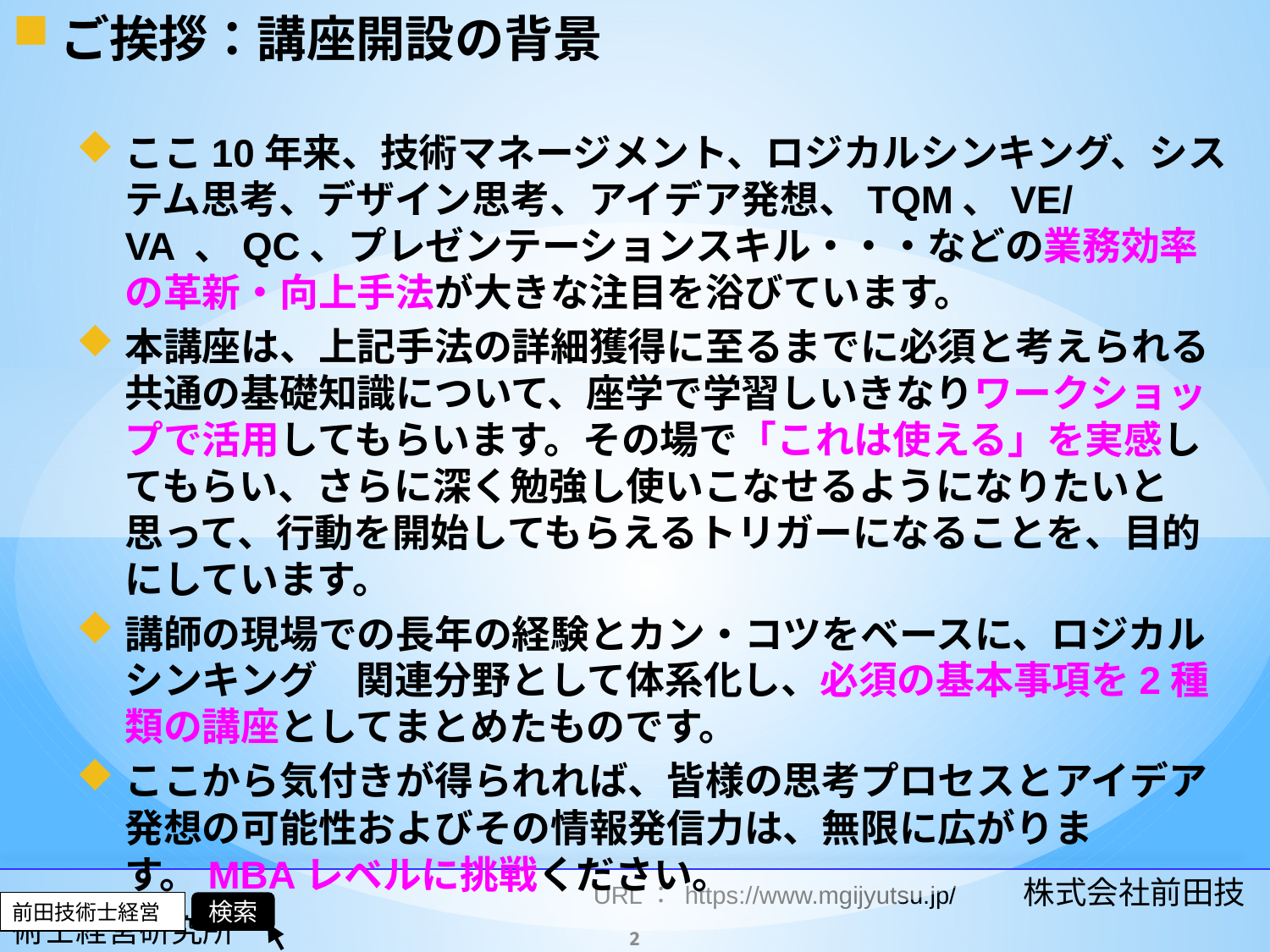

ご挨拶：講座開設の背景

ここ10年来、技術マネージメント、ロジカルシンキング、システム思考、デザイン思考、アイデア発想、TQM、VE/VA 、QC、プレゼンテーションスキル・・・などの業務効率の革新・向上手法が大きな注目を浴びています。
本講座は、上記手法の詳細獲得に至るまでに必須と考えられる共通の基礎知識について、座学で学習しいきなりワークショップで活用してもらいます。その場で「これは使える」を実感してもらい、さらに深く勉強し使いこなせるようになりたいと思って、行動を開始してもらえるトリガーになることを、目的にしています。
講師の現場での長年の経験とカン・コツをベースに、ロジカルシンキング　関連分野として体系化し、必須の基本事項を2種類の講座としてまとめたものです。
ここから気付きが得られれば、皆様の思考プロセスとアイデア発想の可能性およびその情報発信力は、無限に広がります。MBAレベルに挑戦ください。